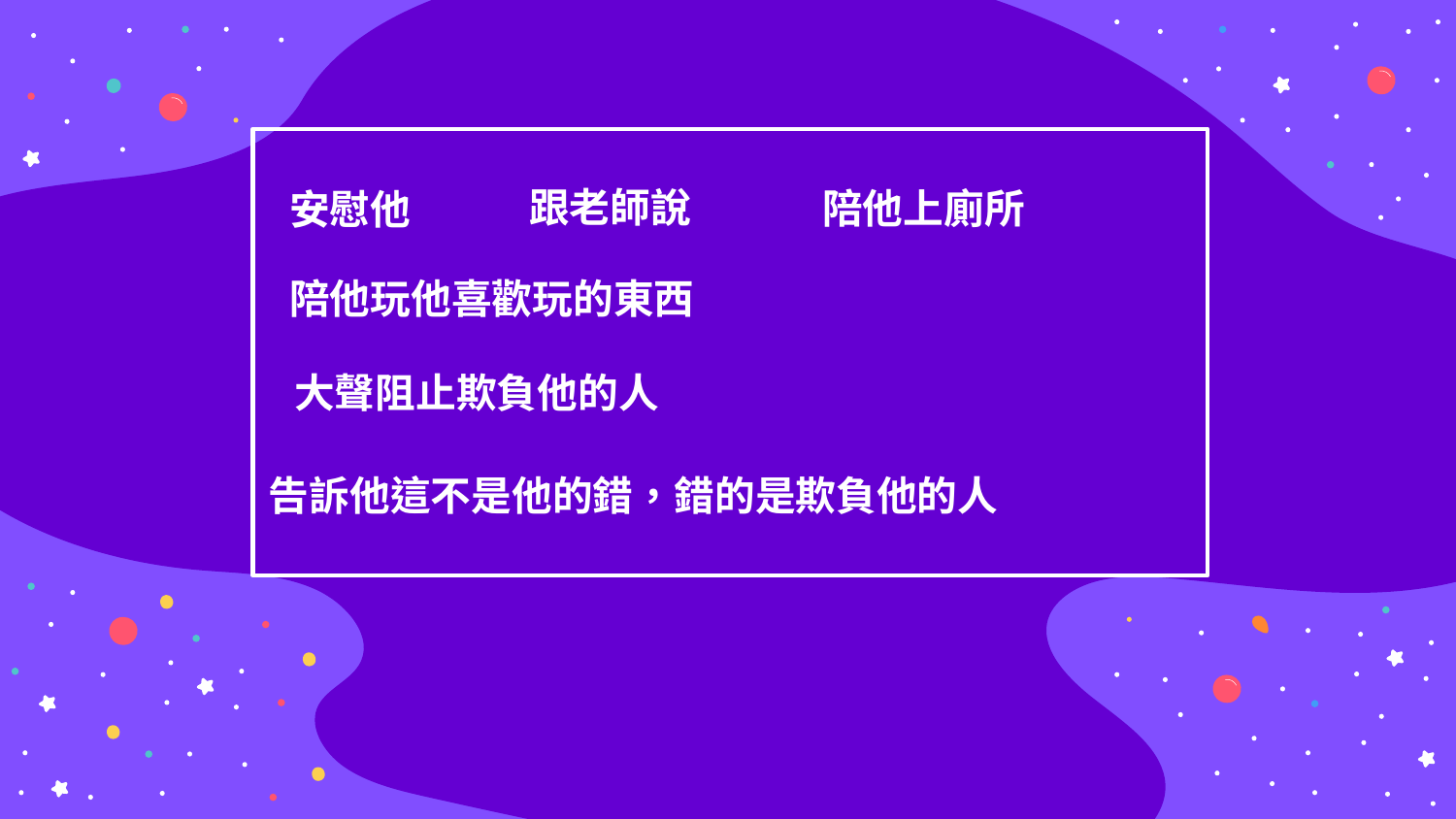

跟老師說
陪他上廁所
安慰他
陪他玩他喜歡玩的東西
大聲阻止欺負他的人
告訴他這不是他的錯，錯的是欺負他的人